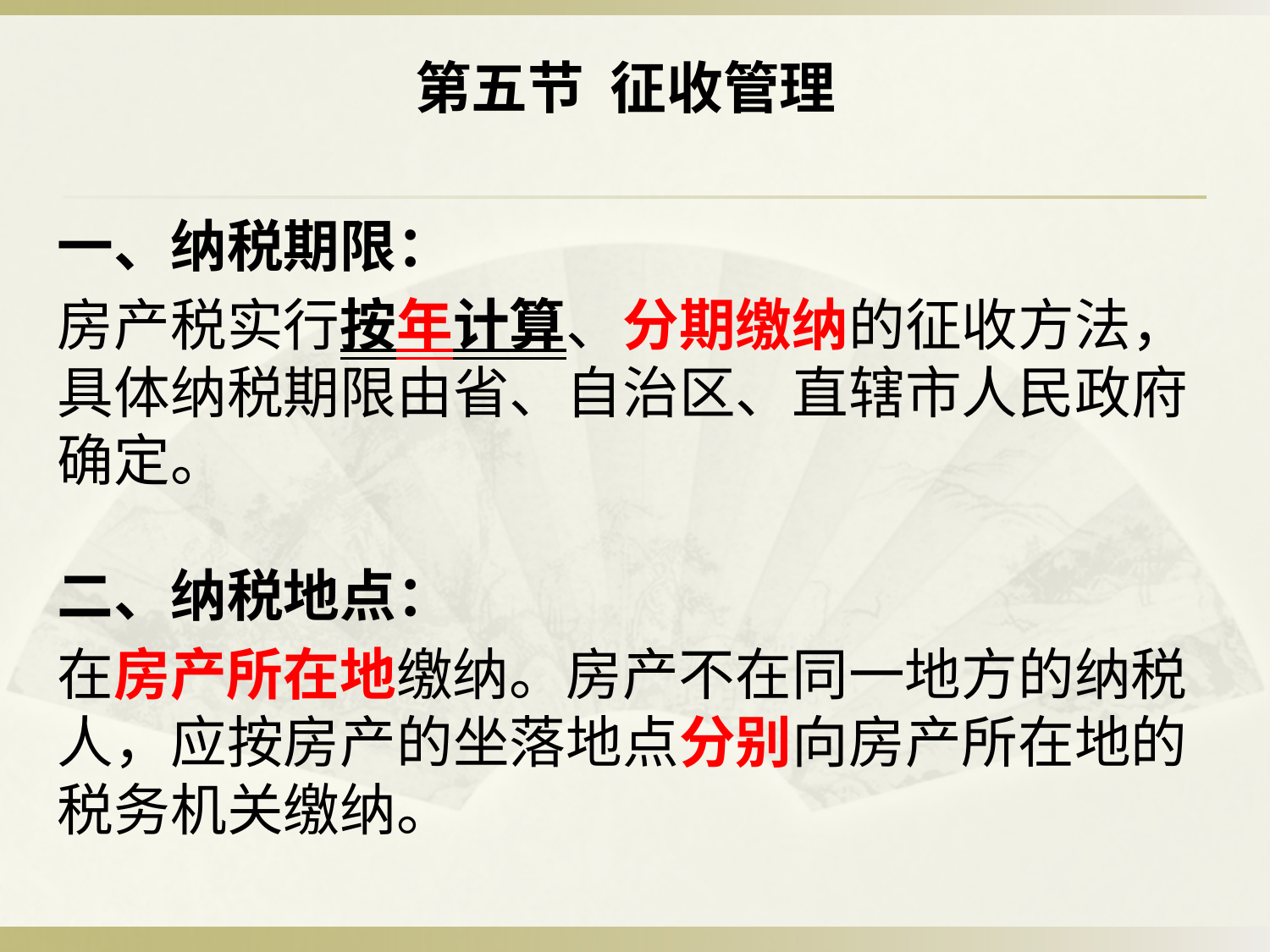

第五节  征收管理

一、纳税期限：
房产税实行按年计算、分期缴纳的征收方法，具体纳税期限由省、自治区、直辖市人民政府确定。
　　
二、纳税地点：
在房产所在地缴纳。房产不在同一地方的纳税人，应按房产的坐落地点分别向房产所在地的税务机关缴纳。